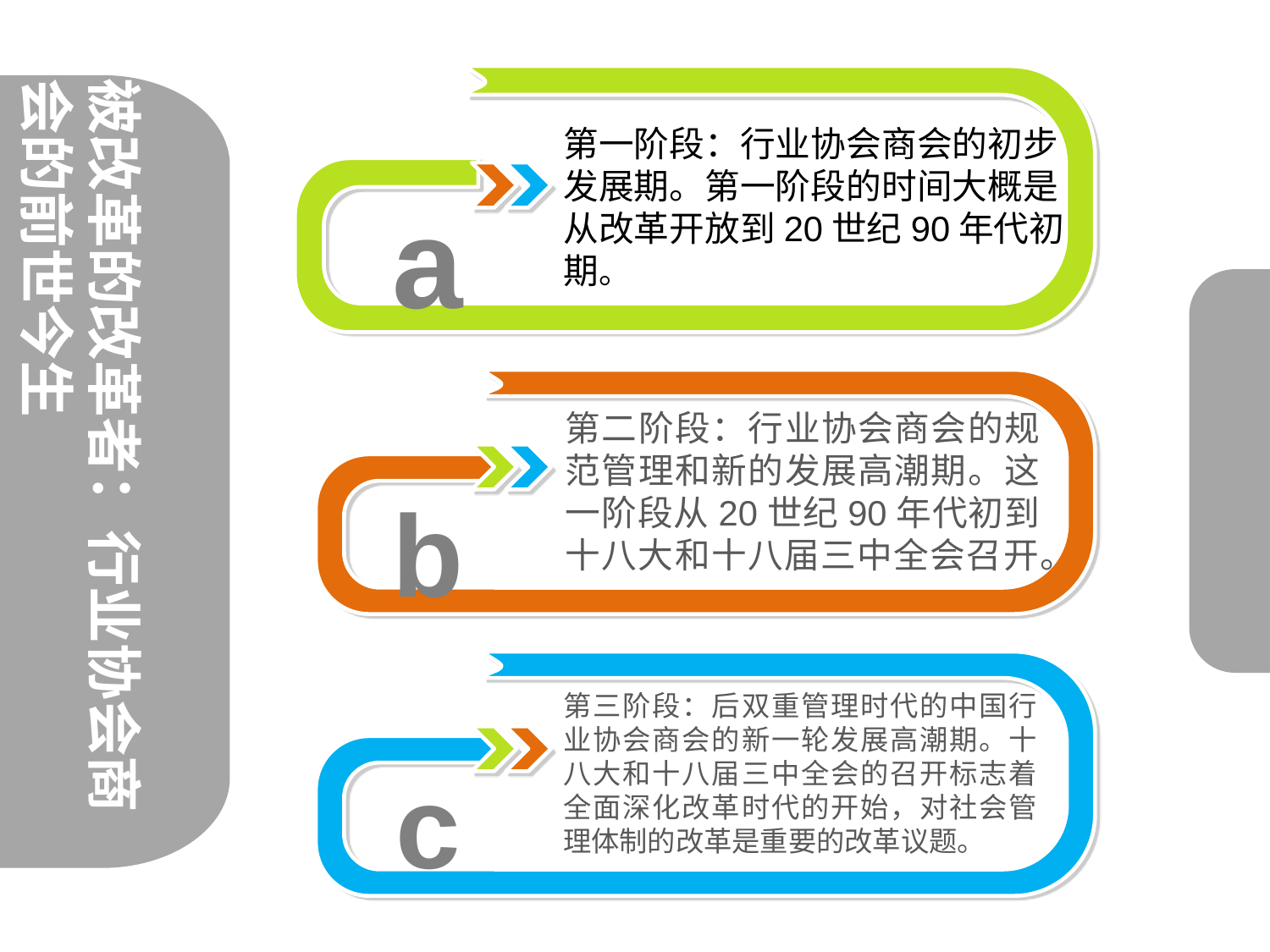

被改革的改革者：行业协会商会的前世今生

第一阶段：行业协会商会的初步发展期。第一阶段的时间大概是从改革开放到20世纪90年代初期。
a

第二阶段：行业协会商会的规范管理和新的发展高潮期。这一阶段从20世纪90年代初到十八大和十八届三中全会召开。
b

第三阶段：后双重管理时代的中国行业协会商会的新一轮发展高潮期。十八大和十八届三中全会的召开标志着全面深化改革时代的开始，对社会管理体制的改革是重要的改革议题。
c